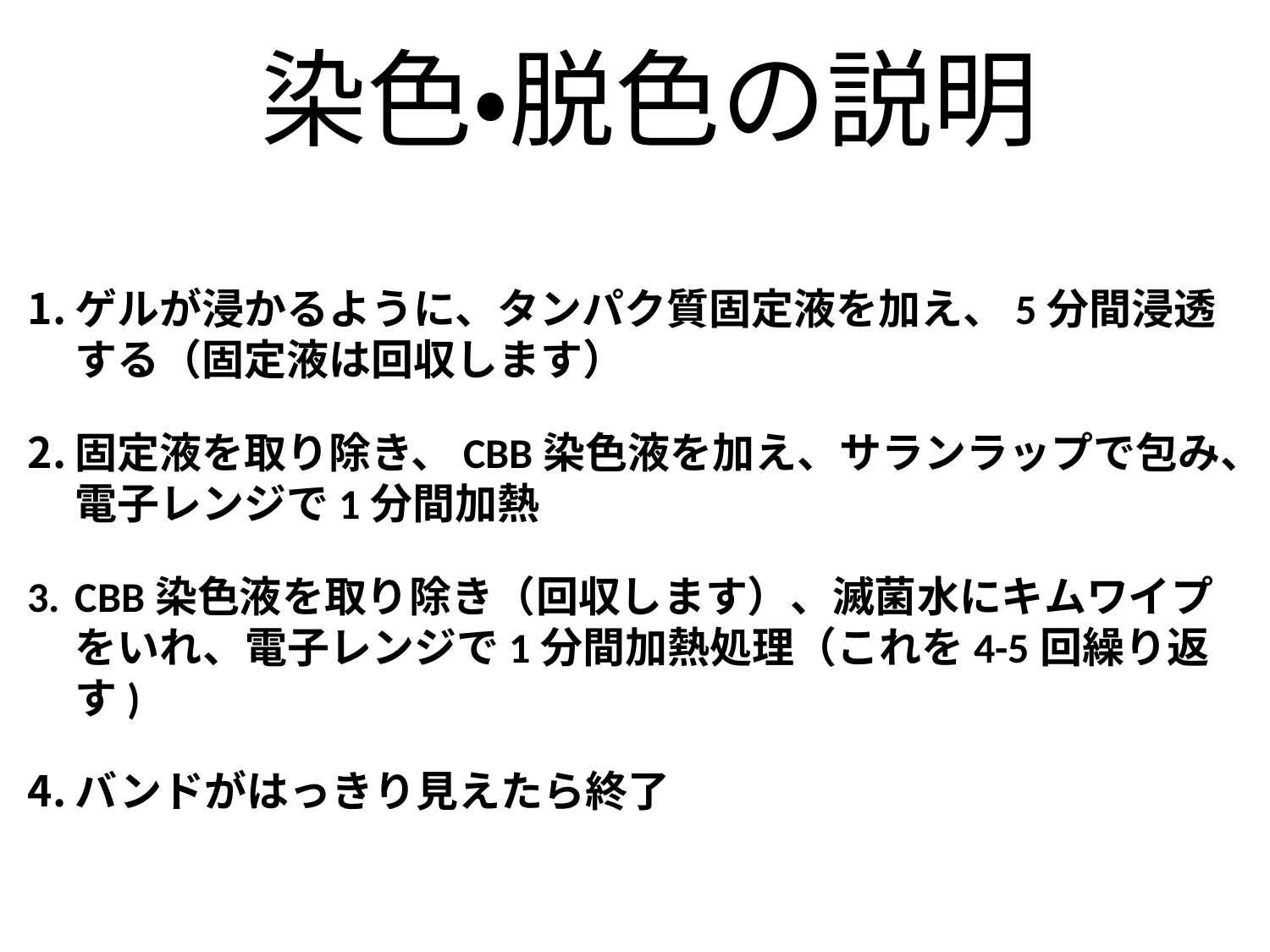

染色・脱色の説明
ゲルが浸かるように、タンパク質固定液を加え、5分間浸透する（固定液は回収します）
固定液を取り除き、CBB染色液を加え、サランラップで包み、電子レンジで1分間加熱
CBB染色液を取り除き（回収します）、滅菌水にキムワイプをいれ、電子レンジで1分間加熱処理（これを4-5回繰り返す)
バンドがはっきり見えたら終了